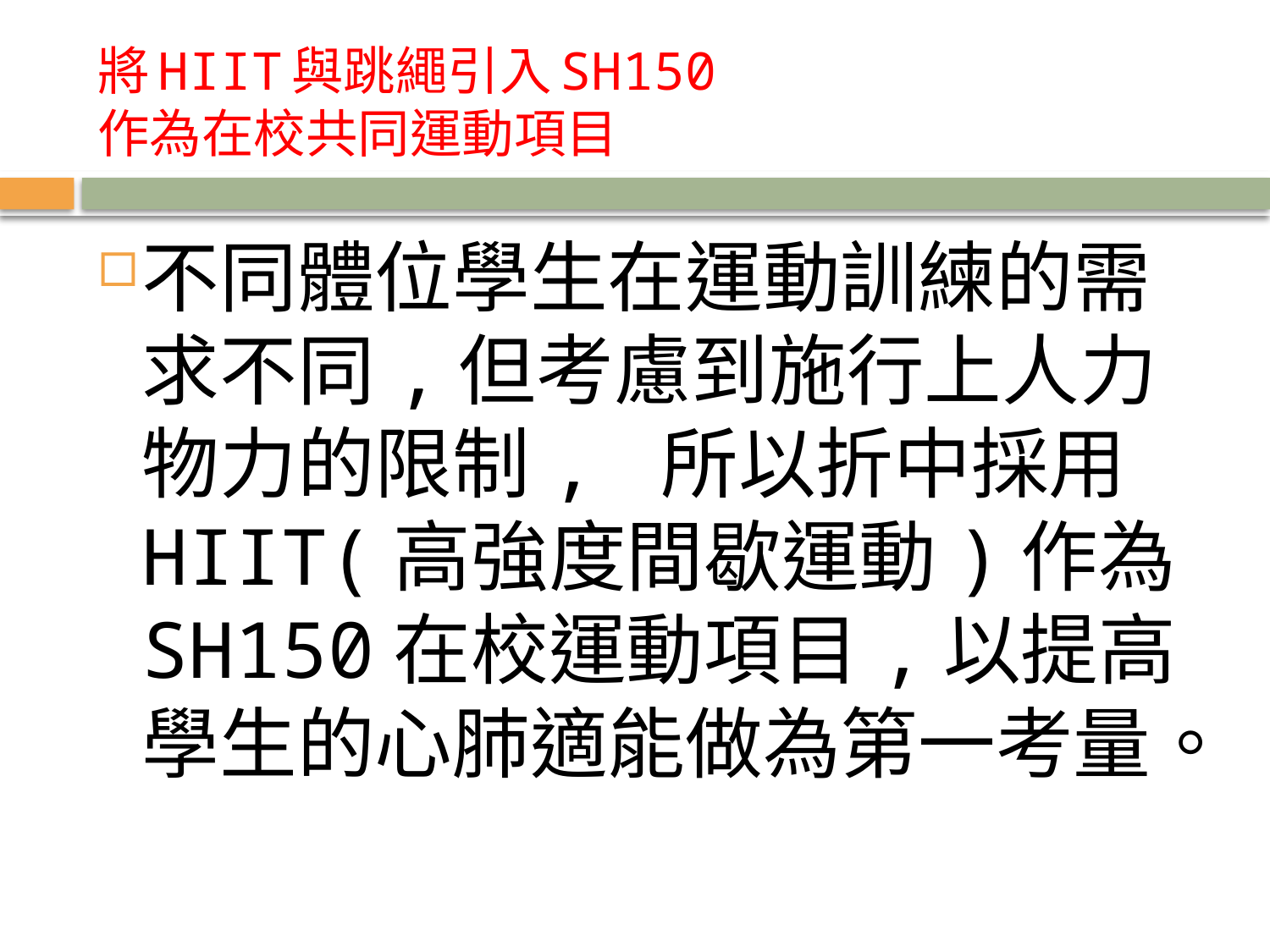

# 將HIIT與跳繩引入SH150 作為在校共同運動項目
不同體位學生在運動訓練的需求不同,但考慮到施行上人力物力的限制, 所以折中採用 HIIT(高強度間歇運動)作為SH150在校運動項目,以提高學生的心肺適能做為第一考量。